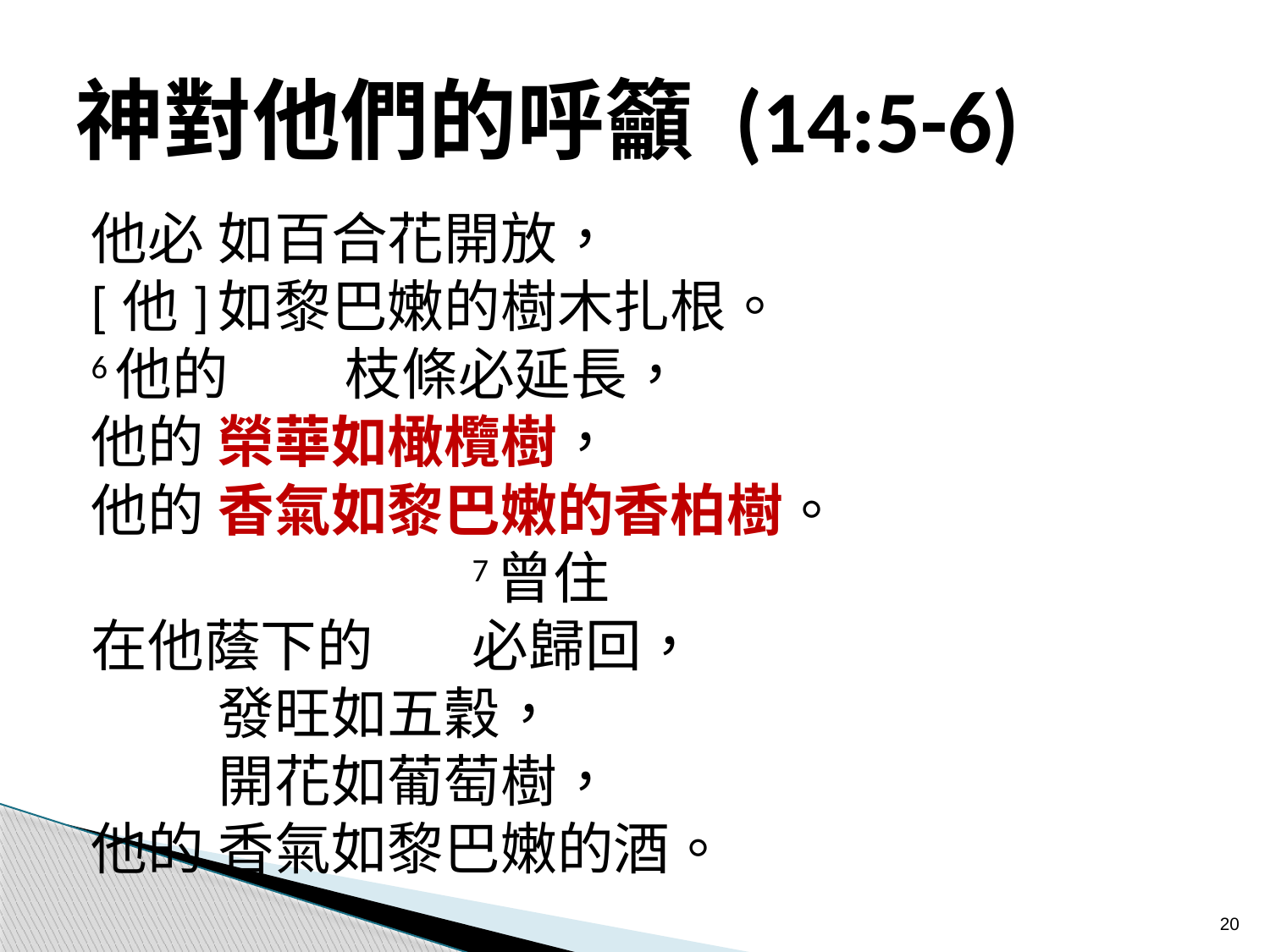

# 神對他們的呼籲 (14:5-6)
他必	如百合花開放，
[他]	如黎巴嫩的樹木扎根。
6他的	枝條必延長，
他的	榮華如橄欖樹，
他的	香氣如黎巴嫩的香柏樹。
			7曾住
在他蔭下的	必歸回，
	發旺如五穀，
	開花如葡萄樹，
他的	香氣如黎巴嫩的酒。
20